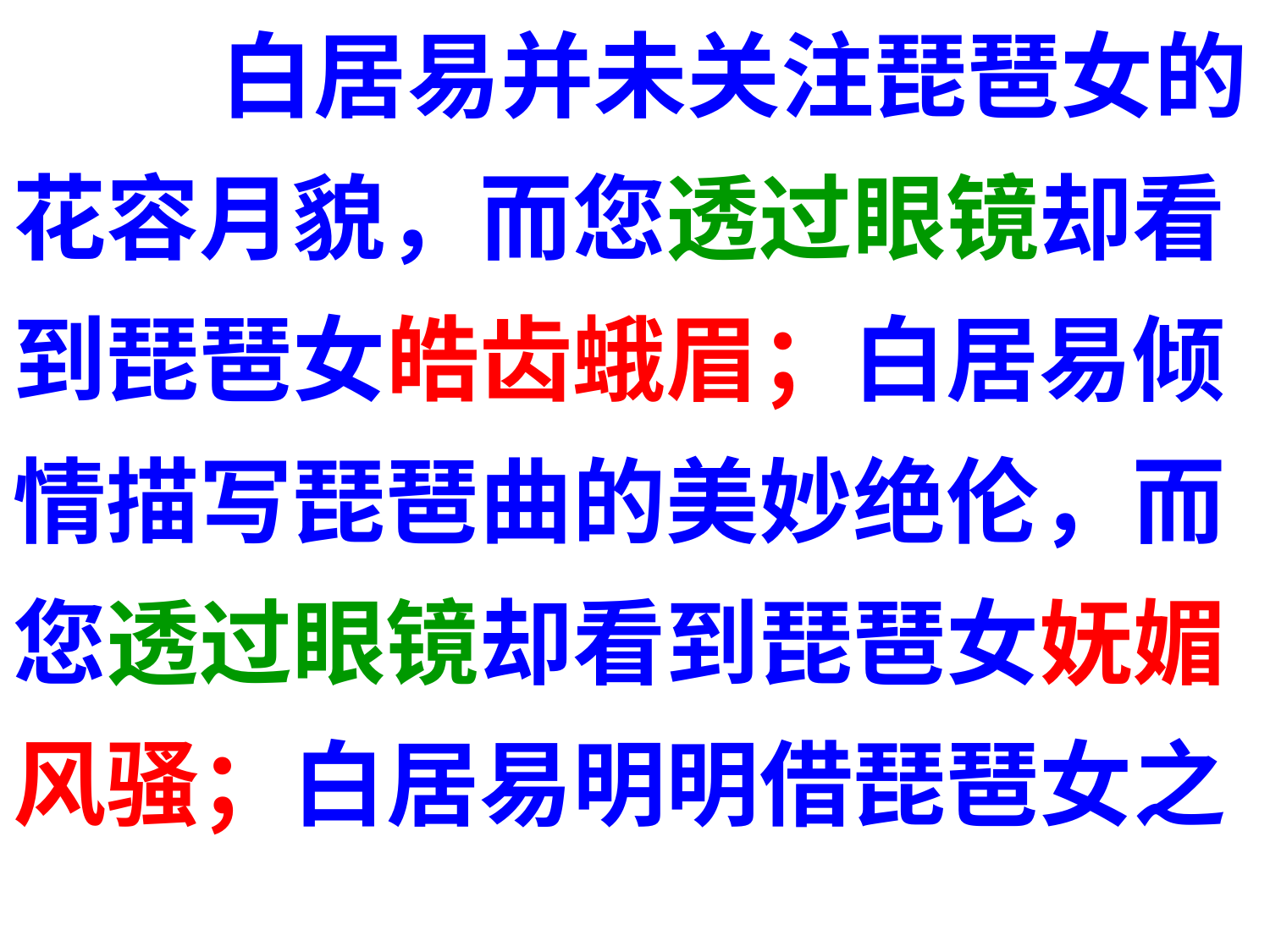

白居易并未关注琵琶女的
花容月貌，而您透过眼镜却看
到琵琶女皓齿蛾眉；白居易倾
情描写琵琶曲的美妙绝伦，而
您透过眼镜却看到琵琶女妩媚
风骚；白居易明明借琵琶女之